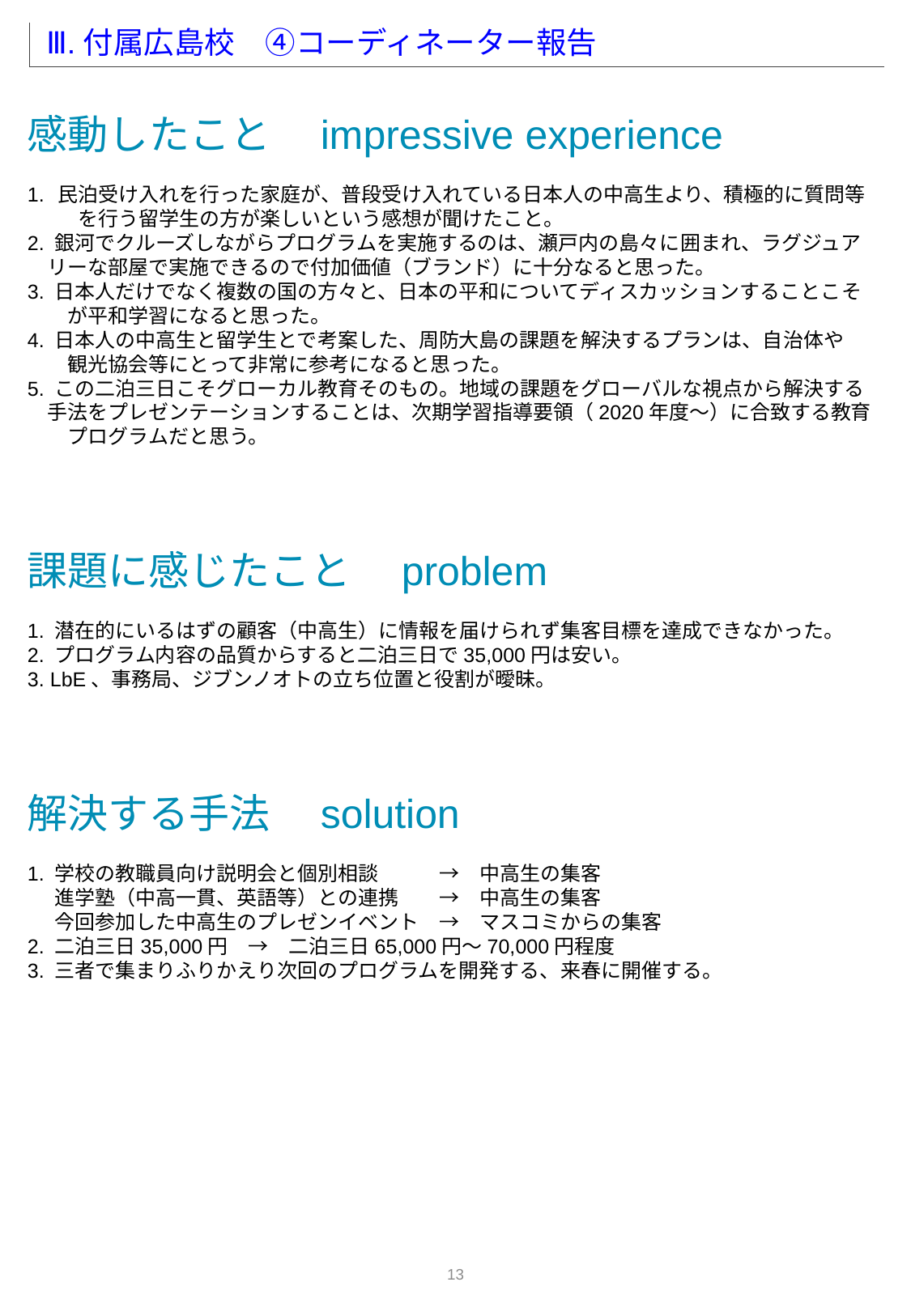

Ⅲ.付属広島校　④コーディネーター報告
感動したこと　impressive experience

民泊受け入れを行った家庭が、普段受け入れている日本人の中高生より、積極的に質問等　を行う留学生の方が楽しいという感想が聞けたこと。
2. 銀河でクルーズしながらプログラムを実施するのは、瀬戸内の島々に囲まれ、ラグジュア　リーな部屋で実施できるので付加価値（ブランド）に十分なると思った。
3. 日本人だけでなく複数の国の方々と、日本の平和についてディスカッションすることこそ
　　が平和学習になると思った。
4. 日本人の中高生と留学生とで考案した、周防大島の課題を解決するプランは、自治体や
　　観光協会等にとって非常に参考になると思った。
5. この二泊三日こそグローカル教育そのもの。地域の課題をグローバルな視点から解決する
　手法をプレゼンテーションすることは、次期学習指導要領（2020年度～）に合致する教育
　　プログラムだと思う。

課題に感じたこと　problem

1. 潜在的にいるはずの顧客（中高生）に情報を届けられず集客目標を達成できなかった。
2. プログラム内容の品質からすると二泊三日で35,000円は安い。
3. LbE、事務局、ジブンノオトの立ち位置と役割が曖昧。

解決する手法　solution

1. 学校の教職員向け説明会と個別相談　　　→　中高生の集客
5. 進学塾（中高一貫、英語等）との連携　　→　中高生の集客
5. 今回参加した中高生のプレゼンイベント　→　マスコミからの集客
2. 二泊三日35,000円　→　二泊三日65,000円～70,000円程度
3. 三者で集まりふりかえり次回のプログラムを開発する、来春に開催する。

13